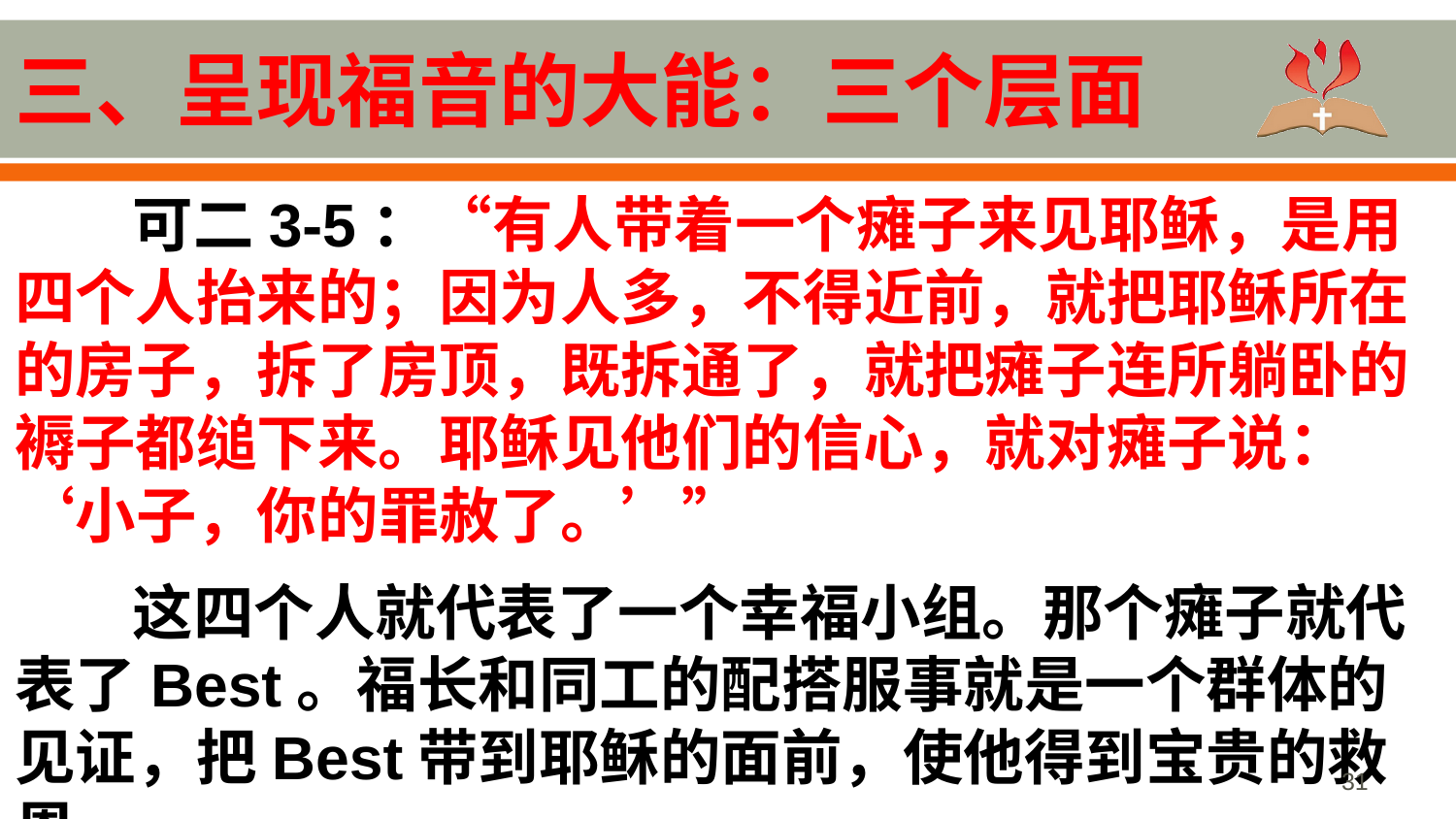

# 三、呈现福音的大能：三个层面
可二3-5：“有人带着一个瘫子来见耶稣，是用四个人抬来的；因为人多，不得近前，就把耶稣所在的房子，拆了房顶，既拆通了，就把瘫子连所躺卧的褥子都缒下来。耶稣见他们的信心，就对瘫子说：‘小子，你的罪赦了。’”
这四个人就代表了一个幸福小组。那个瘫子就代表了Best。福长和同工的配搭服事就是一个群体的见证，把Best带到耶稣的面前，使他得到宝贵的救恩。

31